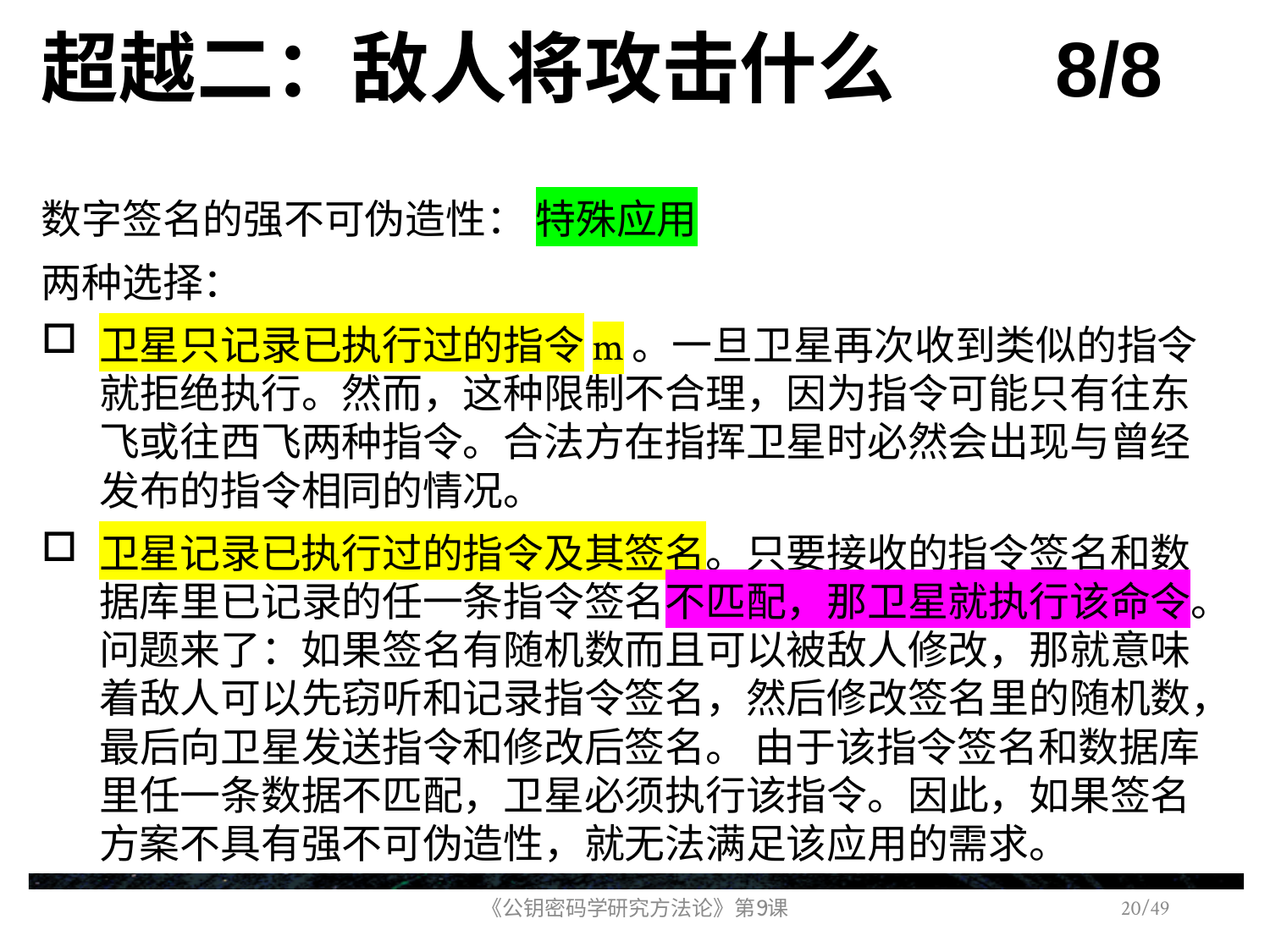

# 超越二：敌人将攻击什么        8/8
数字签名的强不可伪造性： 特殊应用
两种选择：
卫星只记录已执行过的指令m。一旦卫星再次收到类似的指令就拒绝执行。然而，这种限制不合理，因为指令可能只有往东飞或往西飞两种指令。合法方在指挥卫星时必然会出现与曾经发布的指令相同的情况。
卫星记录已执行过的指令及其签名。只要接收的指令签名和数据库里已记录的任一条指令签名不匹配，那卫星就执行该命令。问题来了：如果签名有随机数而且可以被敌人修改，那就意味着敌人可以先窃听和记录指令签名，然后修改签名里的随机数，最后向卫星发送指令和修改后签名。 由于该指令签名和数据库里任一条数据不匹配，卫星必须执行该指令。因此，如果签名方案不具有强不可伪造性，就无法满足该应用的需求。
《公钥密码学研究方法论》第9课
20/49